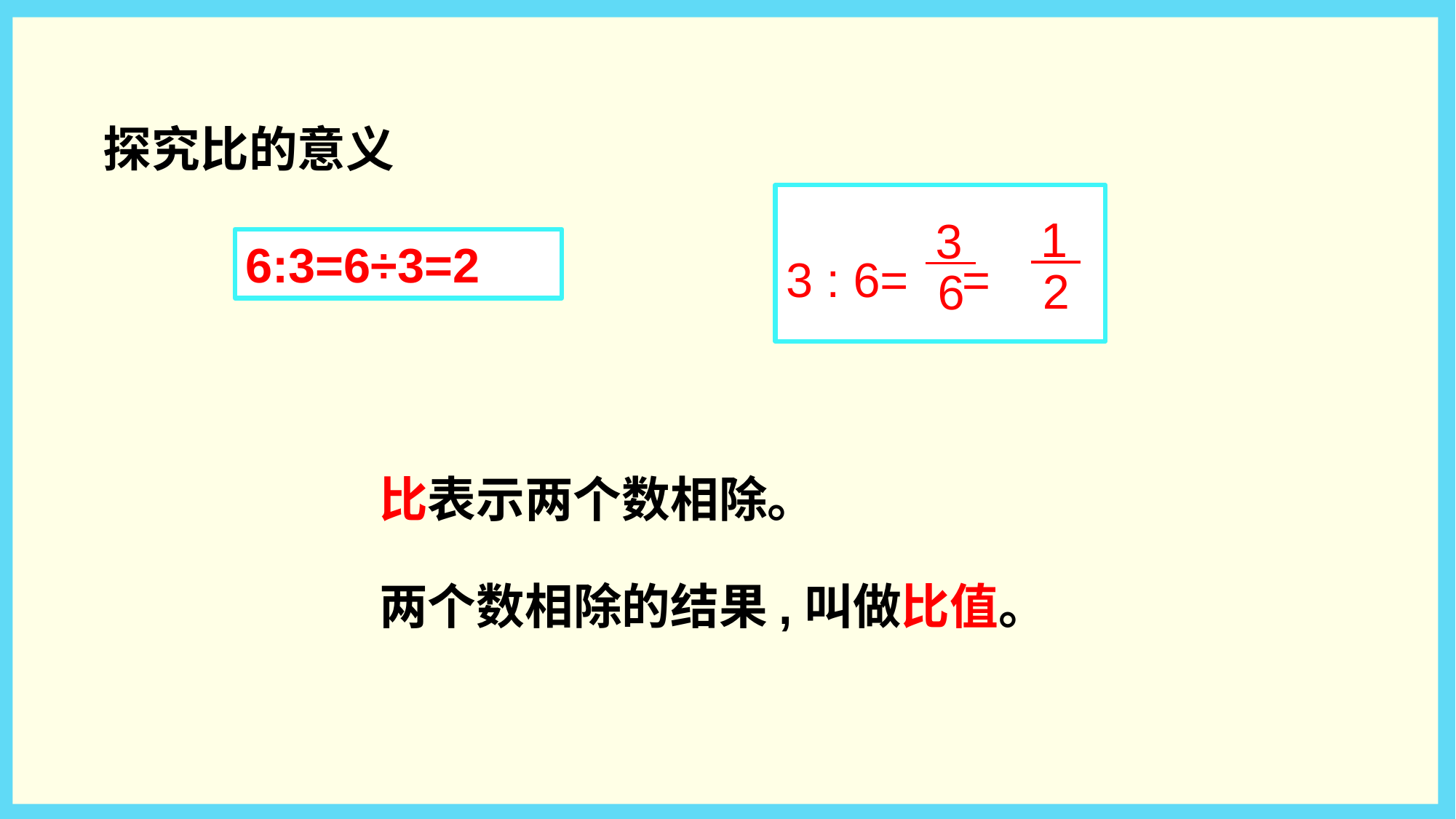

探究比的意义
3 : 6=    =

3
6
1
2
6:3=6÷3=2

比表示两个数相除。
两个数相除的结果,叫做比值。